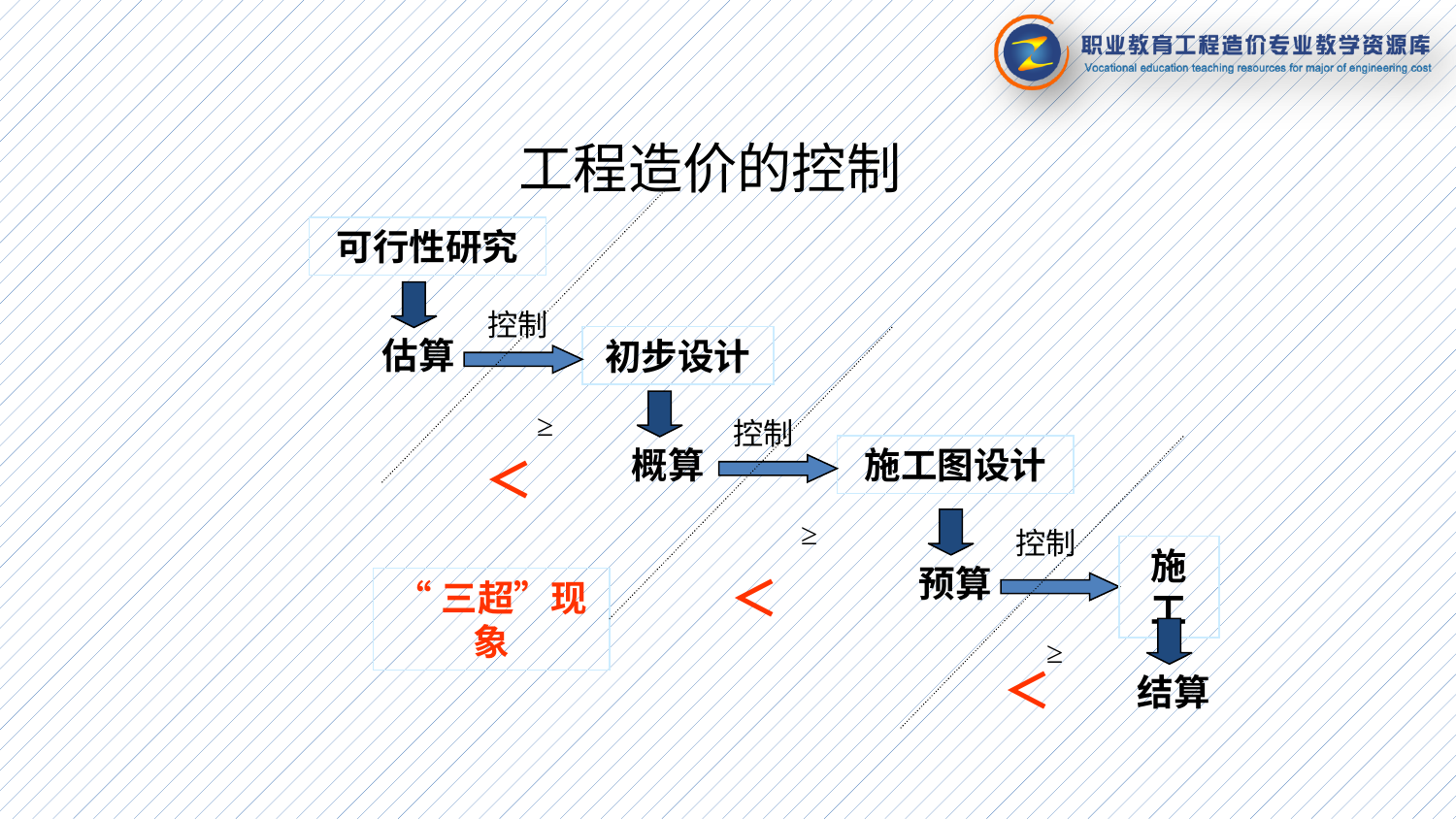

# 工程造价的控制

可行性研究

控制
估算
初步设计

≥
控制
概算
施工图设计

＜

≥

控制
施工
预算
＜
“三超”现象

≥
＜
结算